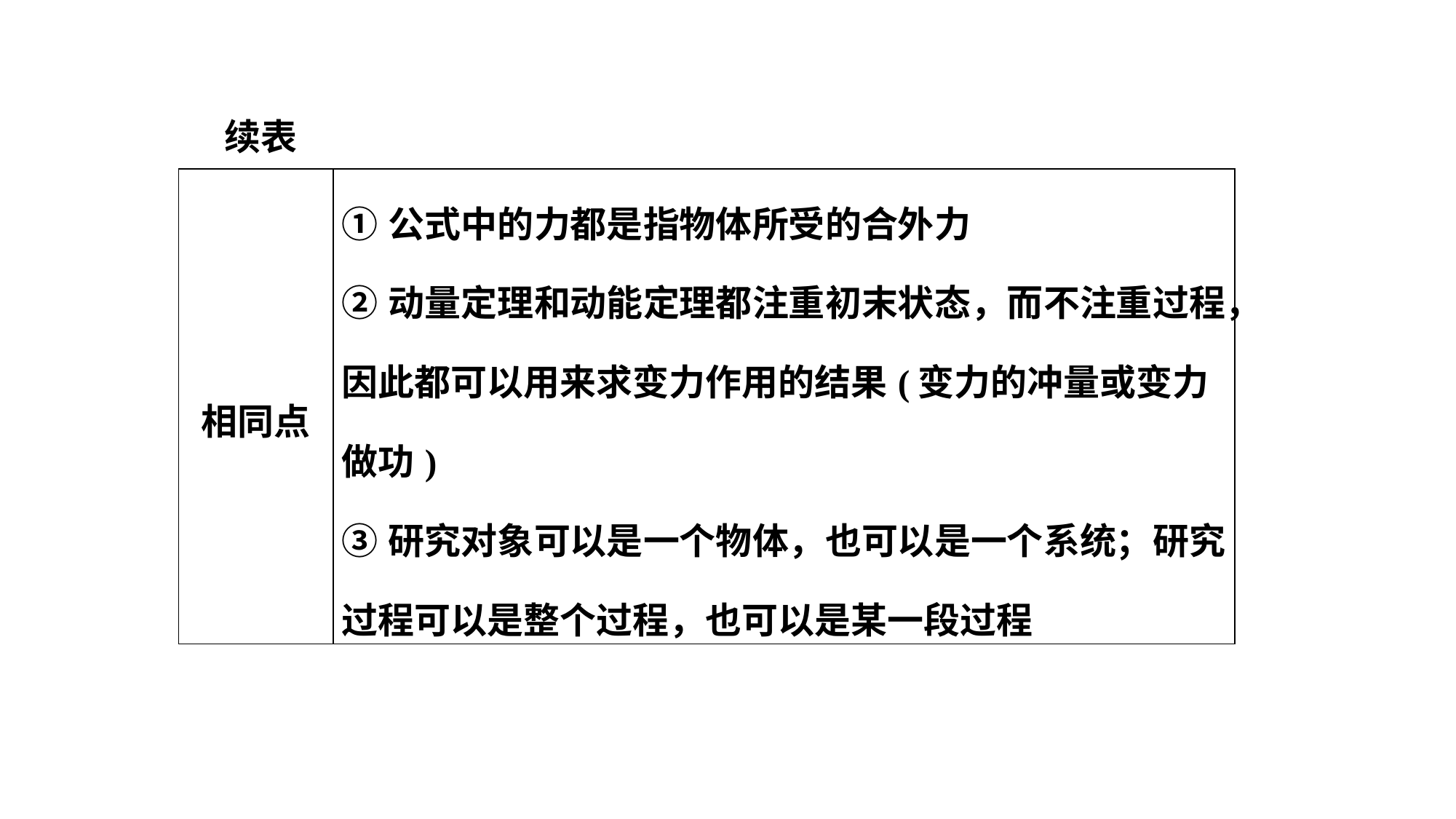

续表
| 相同点 | ①公式中的力都是指物体所受的合外力 ②动量定理和动能定理都注重初末状态，而不注重过程，因此都可以用来求变力作用的结果(变力的冲量或变力做功) ③研究对象可以是一个物体，也可以是一个系统；研究过程可以是整个过程，也可以是某一段过程 |
| --- | --- |